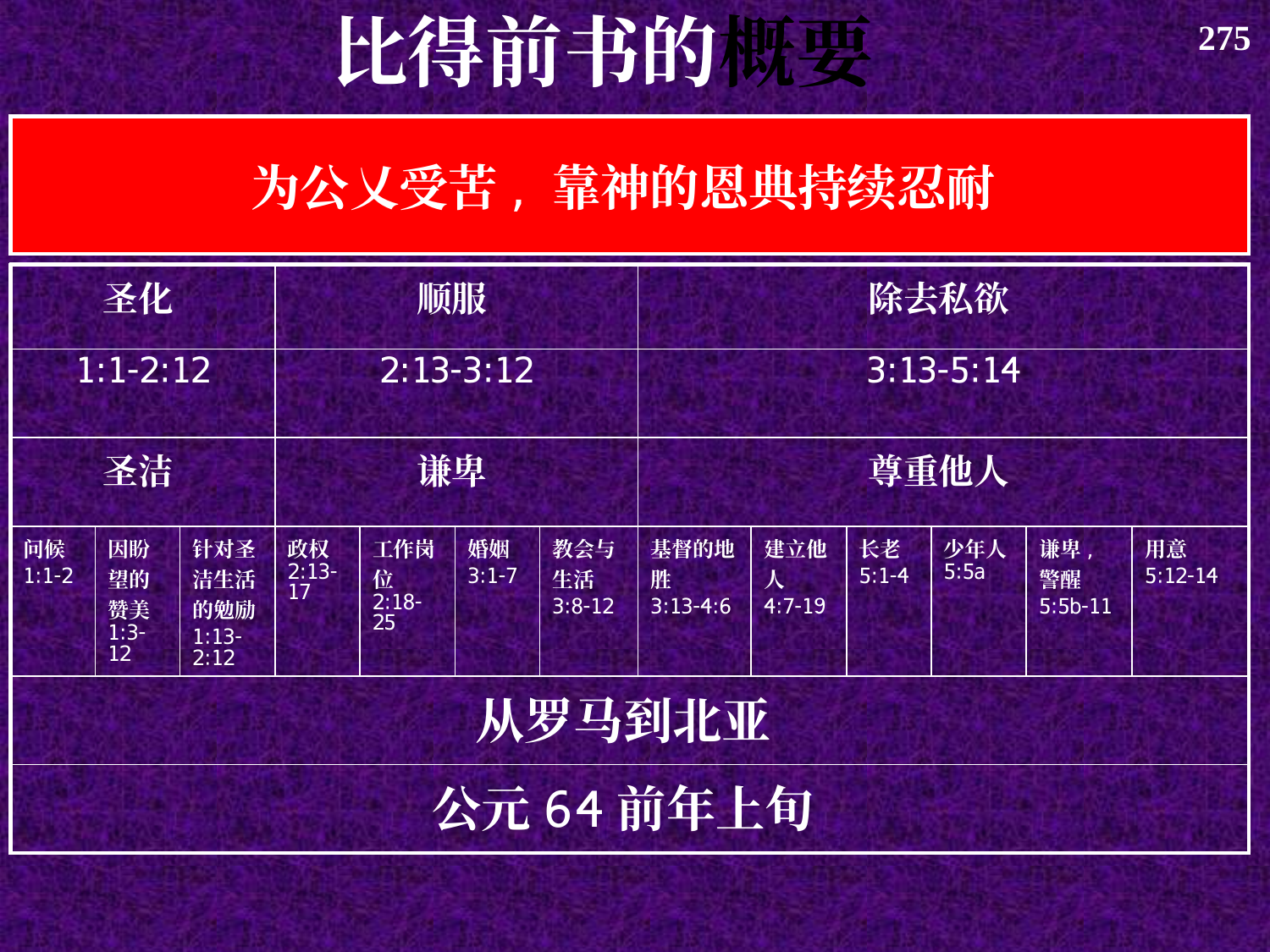

# 比得前书的概要
275
| 为公乂受苦, 靠神的恩典持续忍耐 |
| --- |
| 圣化 |  |  | 顺服 |  |  |  | 除去私欲 |  |  |  |  |  |
| --- | --- | --- | --- | --- | --- | --- | --- | --- | --- | --- | --- | --- |
| 1:1-2:12 |  |  | 2:13-3:12 |  |  |  | 3:13-5:14 |  |  |  |  |  |
| 圣洁 |  |  | 谦卑 |  |  |  | 尊重他人 |  |  |  |  |  |
| 问候 1:1-2 | 因盼望的赞美 1:3-12 | 针对圣洁生活的勉励 1:13-2:12 | 政权 2:13-17 | 工作岗位 2:18-25 | 婚姻 3:1-7 | 教会与生活 3:8-12 | 基督的地胜 3:13-4:6 | 建立他人 4:7-19 | 长老 5:1-4 | 少年人 5:5a | 谦卑, 警醒 5:5b-11 | 用意 5:12-14 |
| 从罗马到北亚 |  |  |  |  |  |  |  |  |  |  |  |  |
| 公元64前年上旬 |  |  |  |  |  |  |  |  |  |  |  |  |